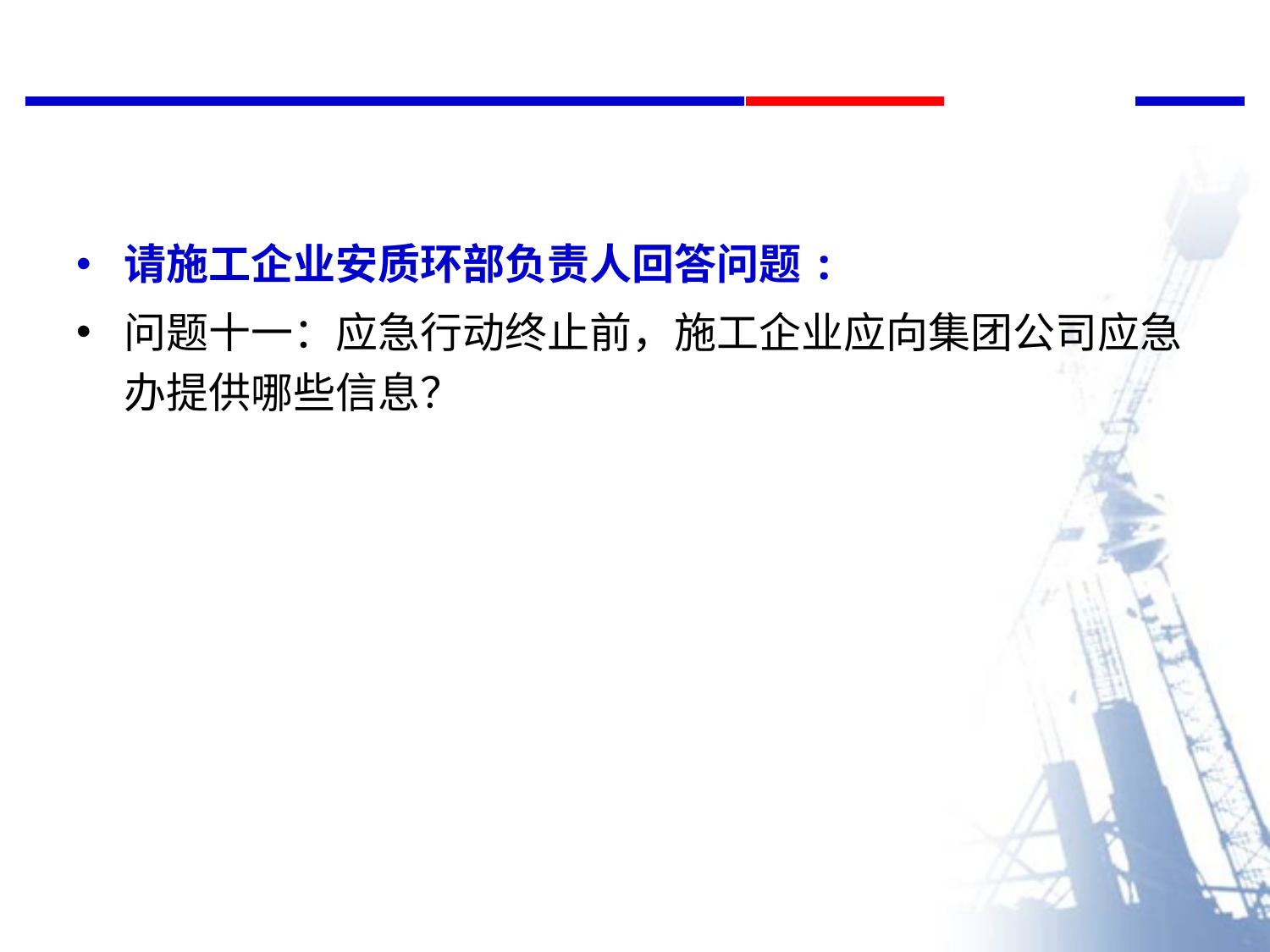

请施工企业安质环部负责人回答问题:
问题十一：应急行动终止前，施工企业应向集团公司应急办提供哪些信息？